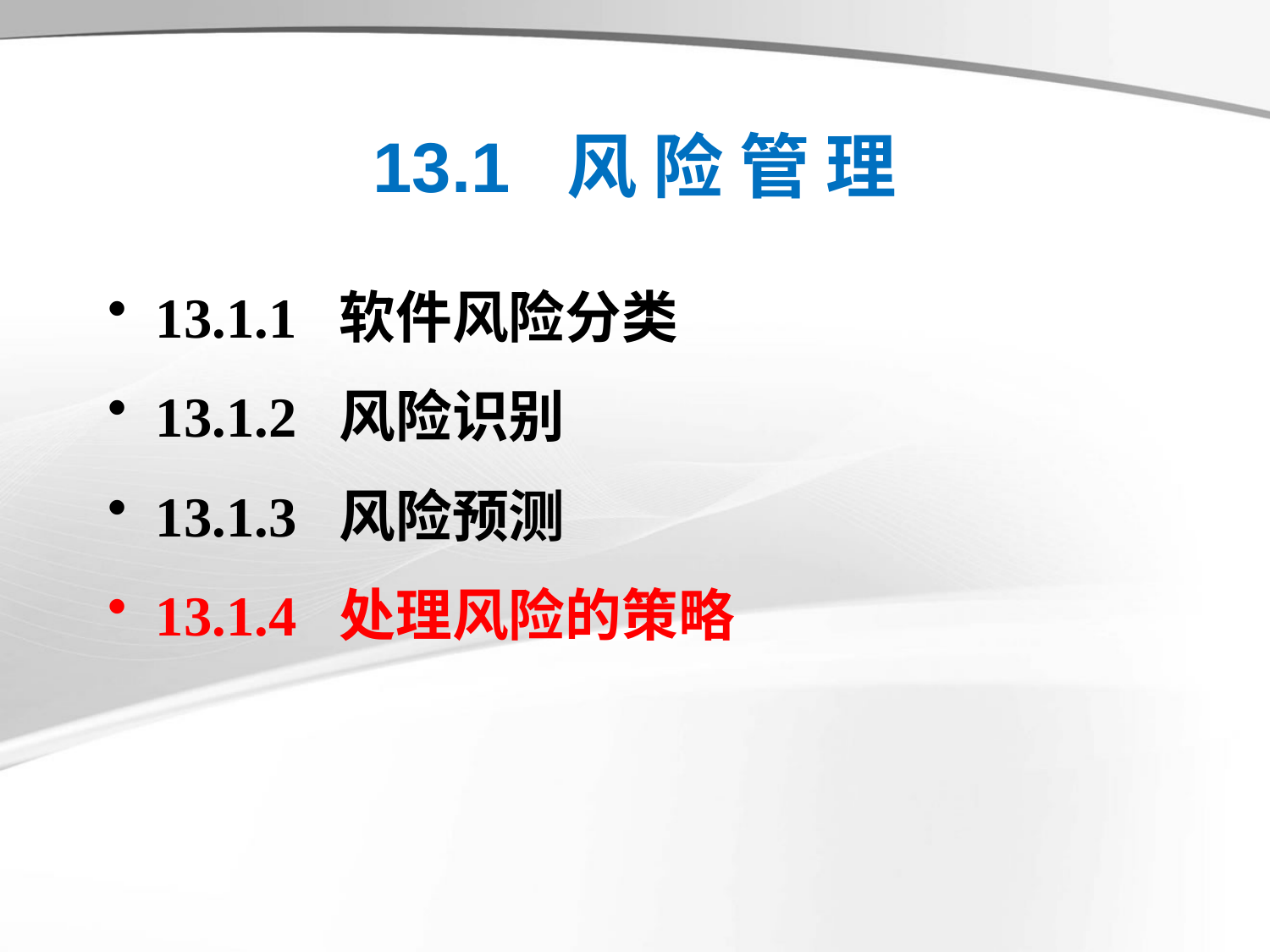

# 13.1  风 险 管 理
13.1.1  软件风险分类
13.1.2  风险识别
13.1.3  风险预测
13.1.4  处理风险的策略